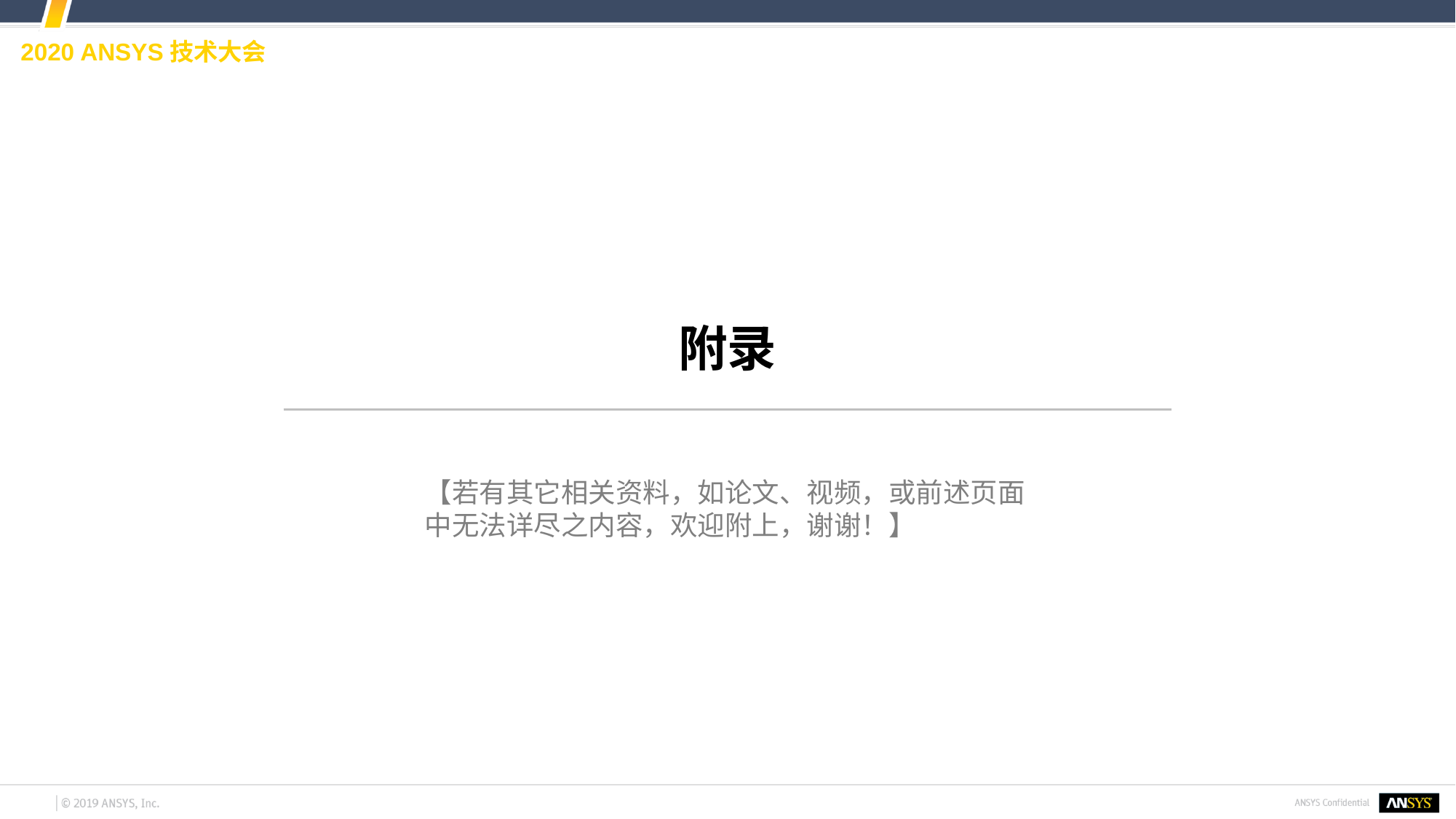

# 附录
【若有其它相关资料，如论文、视频，或前述页面中无法详尽之内容，欢迎附上，谢谢！】